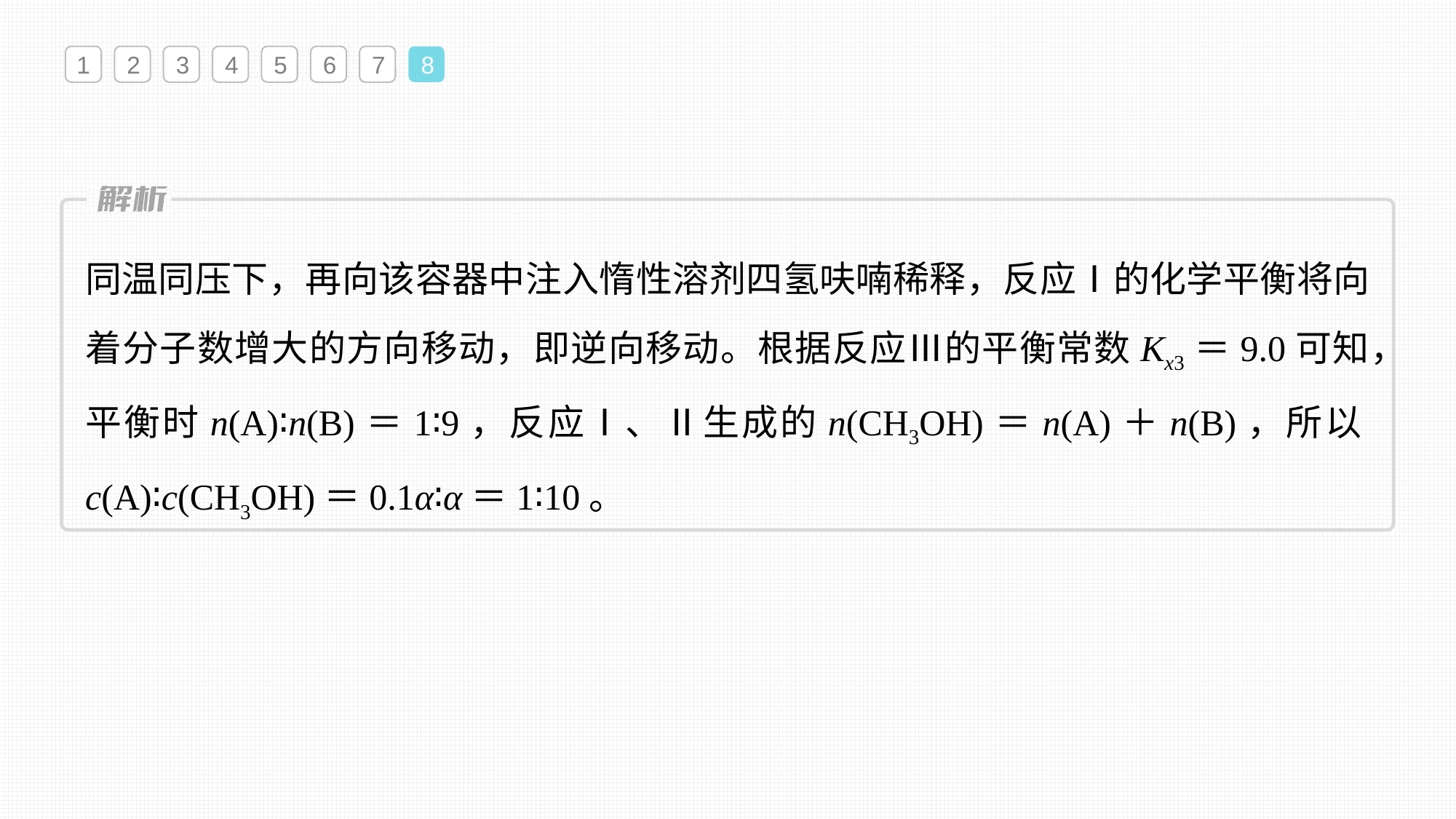

1
2
3
4
5
6
7
8

同温同压下，再向该容器中注入惰性溶剂四氢呋喃稀释，反应Ⅰ的化学平衡将向着分子数增大的方向移动，即逆向移动。根据反应Ⅲ的平衡常数Kx3＝9.0可知，平衡时n(A)∶n(B)＝1∶9，反应Ⅰ、Ⅱ生成的n(CH3OH)＝n(A)＋n(B)，所以c(A)∶c(CH3OH)＝0.1α∶α＝1∶10。